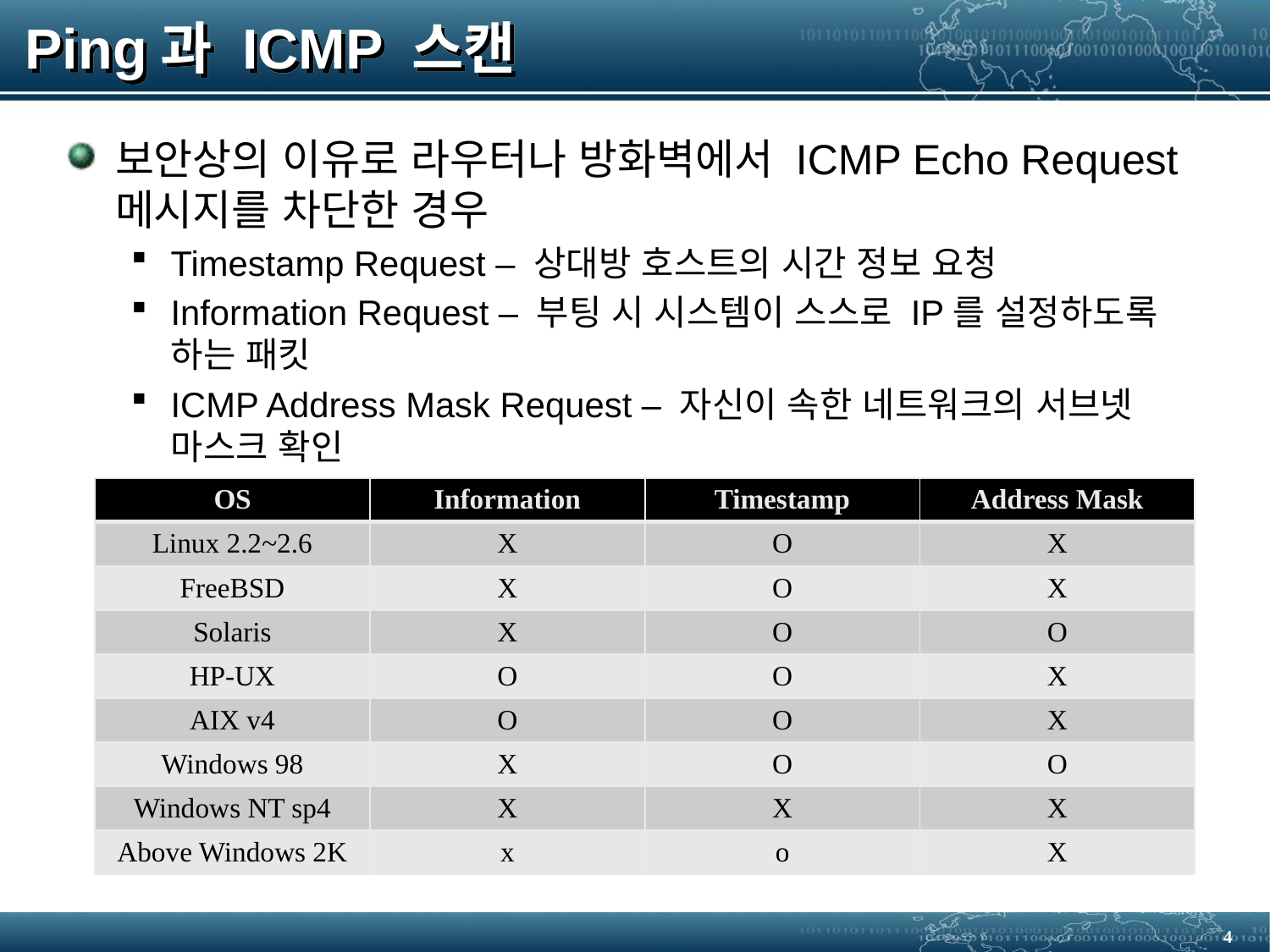

# Ping과 ICMP 스캔
보안상의 이유로 라우터나 방화벽에서 ICMP Echo Request 메시지를 차단한 경우
Timestamp Request – 상대방 호스트의 시간 정보 요청
Information Request – 부팅 시 시스템이 스스로 IP를 설정하도록 하는 패킷
ICMP Address Mask Request – 자신이 속한 네트워크의 서브넷 마스크 확인

| OS | Information | Timestamp | Address Mask |
| --- | --- | --- | --- |
| Linux 2.2~2.6 | X | O | X |
| FreeBSD | X | O | X |
| Solaris | X | O | O |
| HP-UX | O | O | X |
| AIX v4 | O | O | X |
| Windows 98 | X | O | O |
| Windows NT sp4 | X | X | X |
| Above Windows 2K | x | o | X |
4